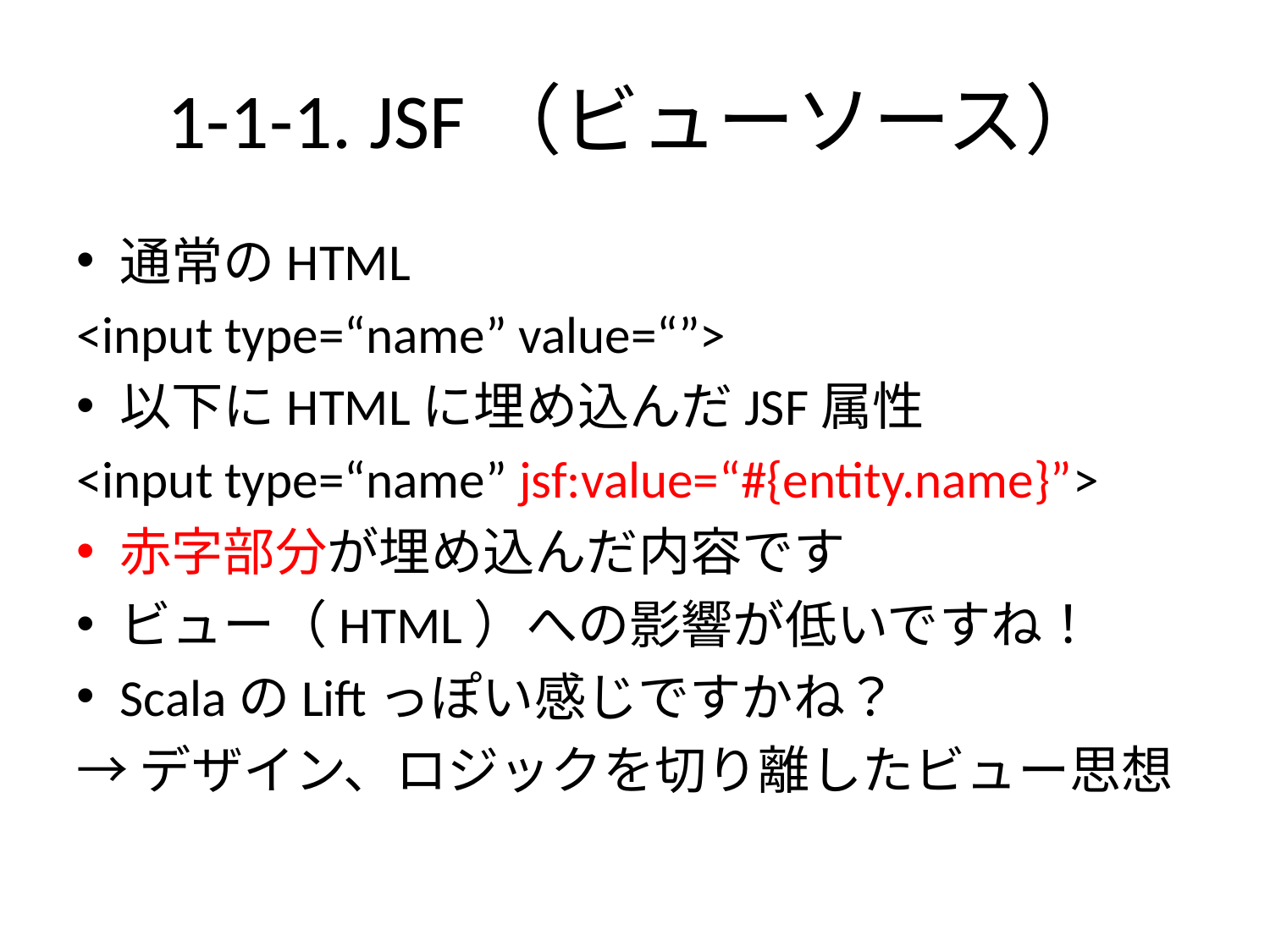

# 1-1-1. JSF（ビューソース）
通常のHTML
<input type=“name” value=“”>
以下にHTMLに埋め込んだJSF属性
<input type=“name” jsf:value=“#{entity.name}”>
赤字部分が埋め込んだ内容です
ビュー（HTML）への影響が低いですね！
ScalaのLiftっぽい感じですかね？
→デザイン、ロジックを切り離したビュー思想